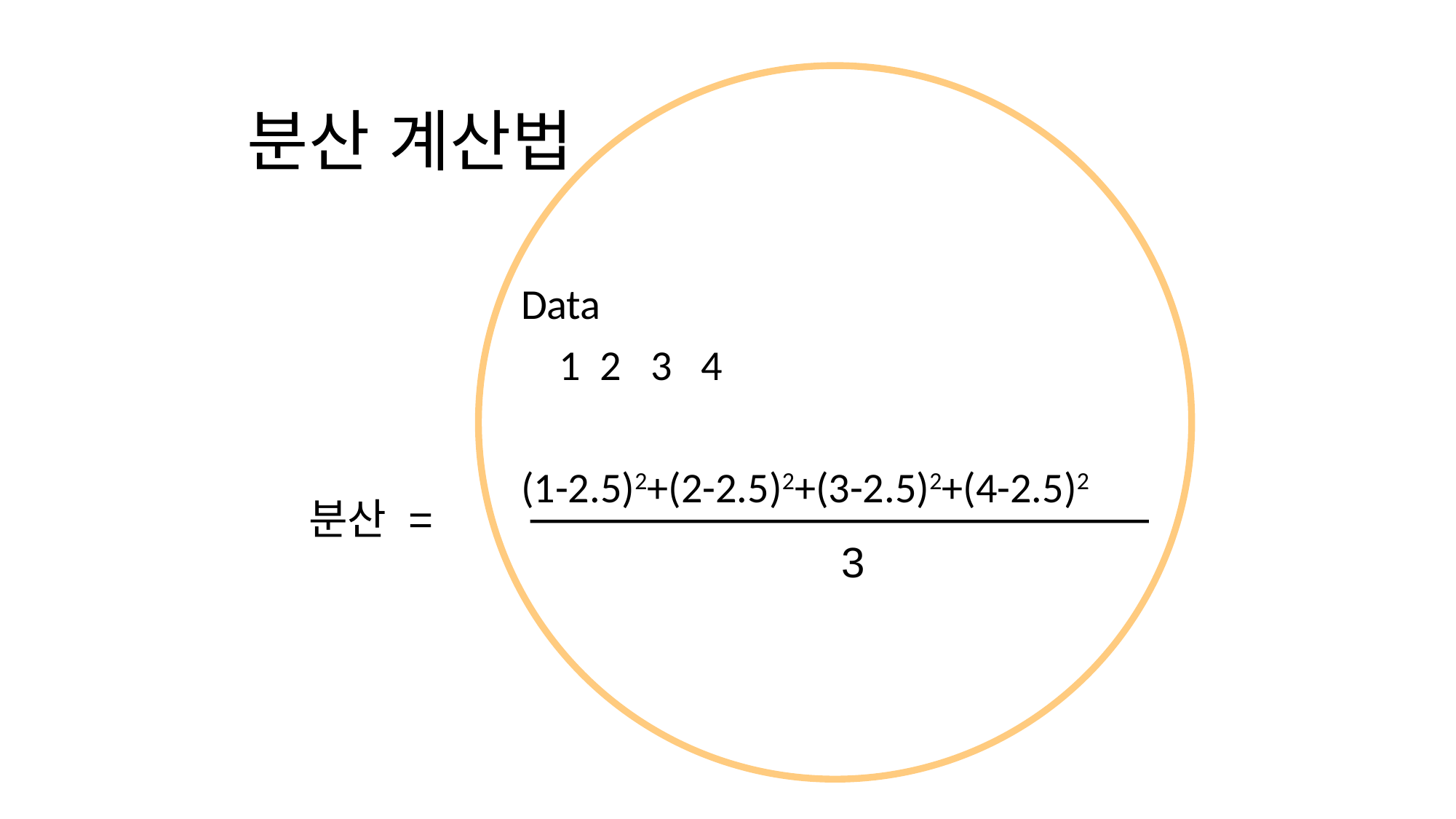

# 분산 계산법

Data
    1  2   3   4

(1-2.5)2+(2-2.5)2+(3-2.5)2+(4-2.5)2
분산 =

4
3